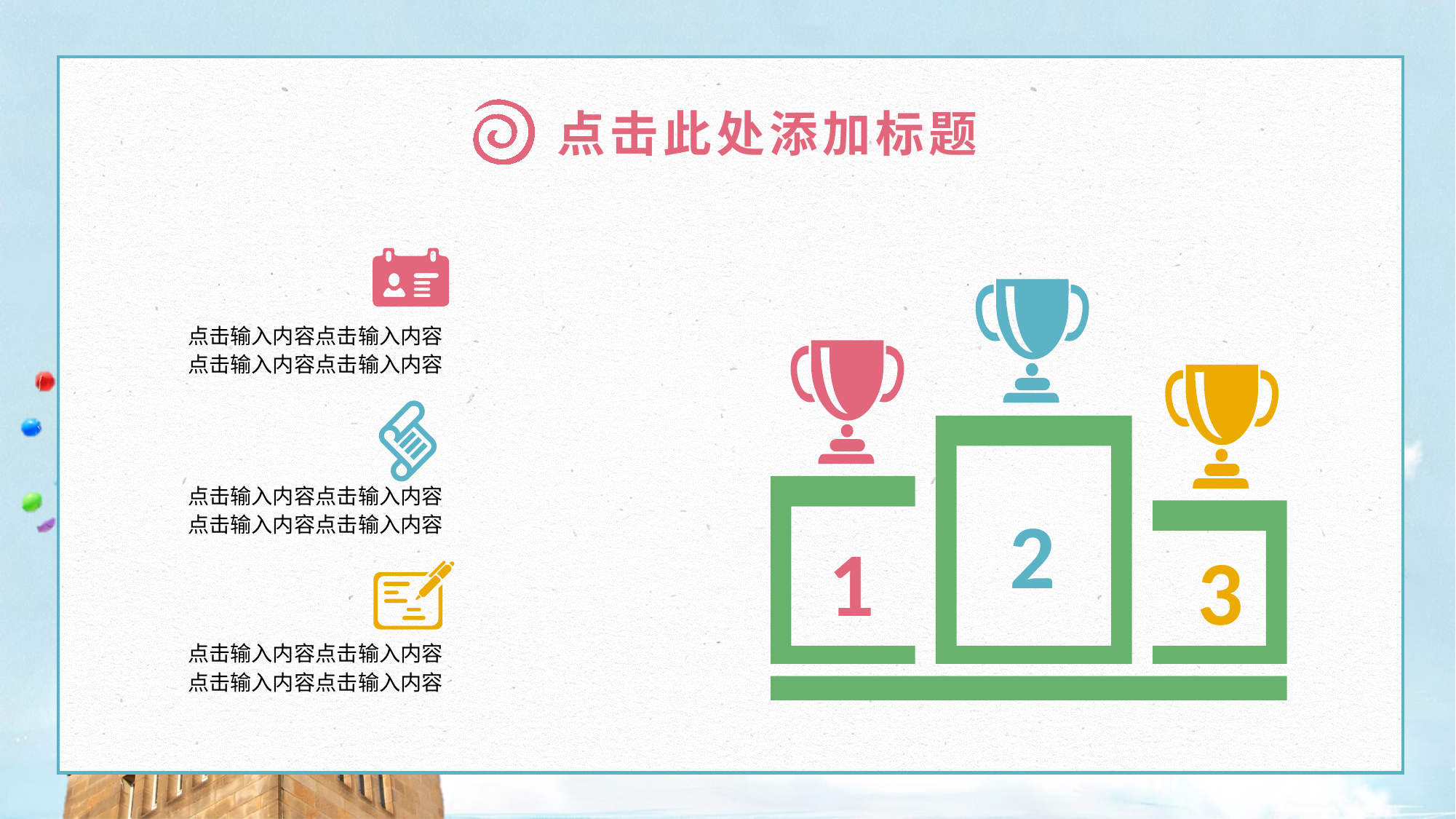

点击此处添加标题

点击输入内容点击输入内容
点击输入内容点击输入内容

2
1
3

点击输入内容点击输入内容
点击输入内容点击输入内容

点击输入内容点击输入内容
点击输入内容点击输入内容